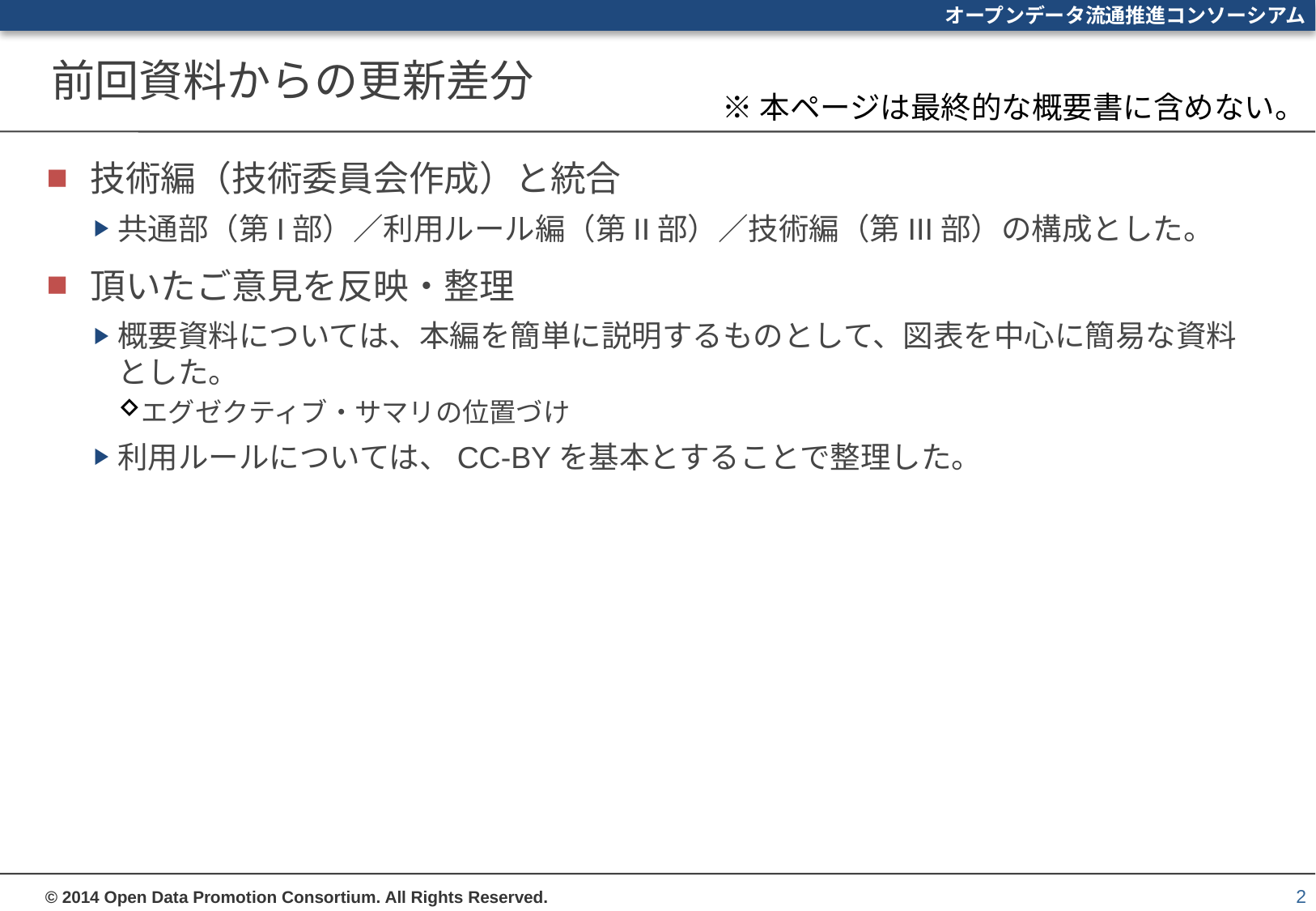

# 前回資料からの更新差分
※本ページは最終的な概要書に含めない。
技術編（技術委員会作成）と統合
共通部（第I部）／利用ルール編（第II部）／技術編（第III部）の構成とした。
頂いたご意見を反映・整理
概要資料については、本編を簡単に説明するものとして、図表を中心に簡易な資料とした。
エグゼクティブ・サマリの位置づけ
利用ルールについては、CC-BYを基本とすることで整理した。

2